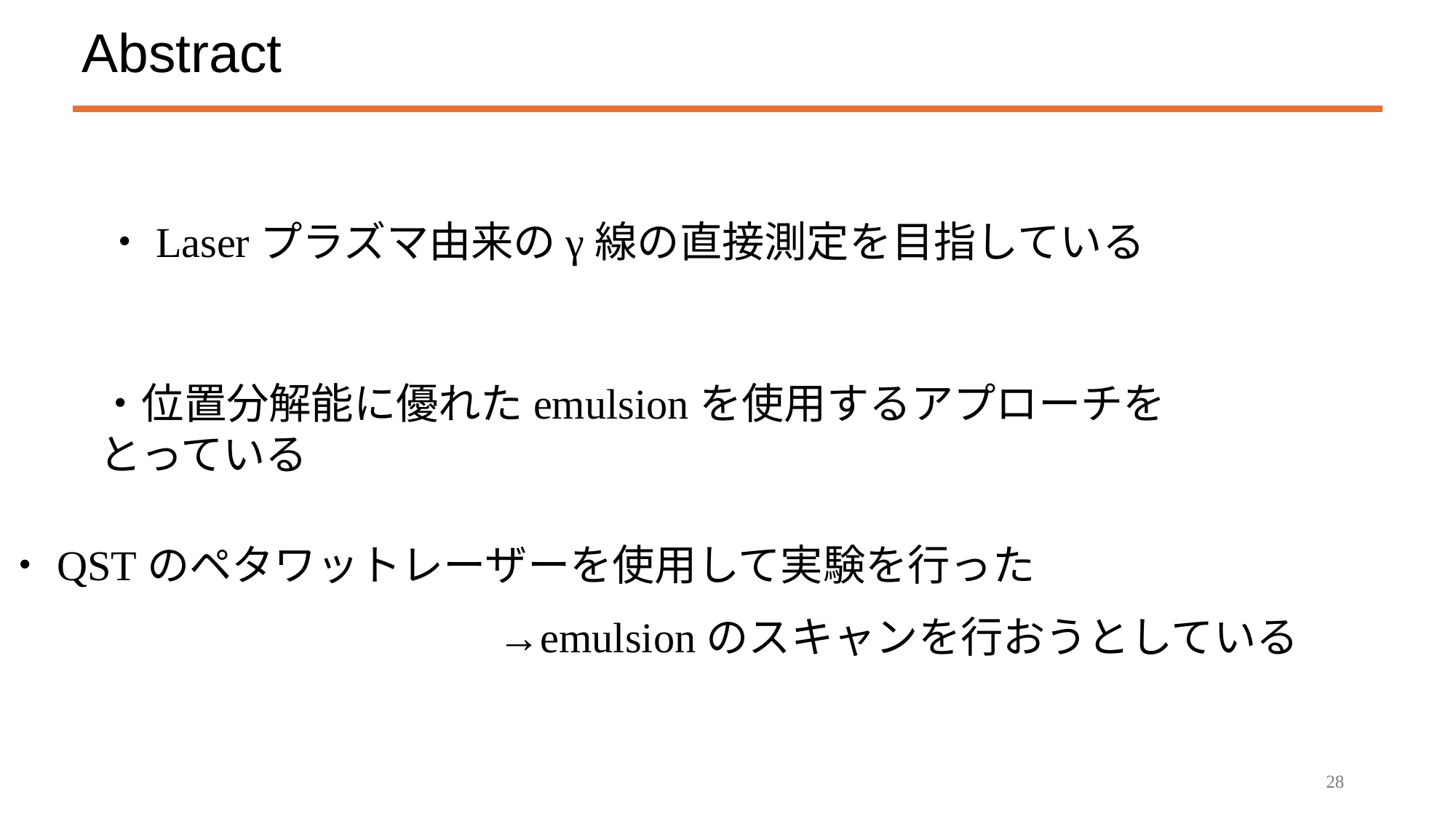

# Abstract
・Laserプラズマ由来のγ線の直接測定を目指している
・位置分解能に優れたemulsionを使用するアプローチをとっている
・QSTのペタワットレーザーを使用して実験を行った
→emulsionのスキャンを行おうとしている
28